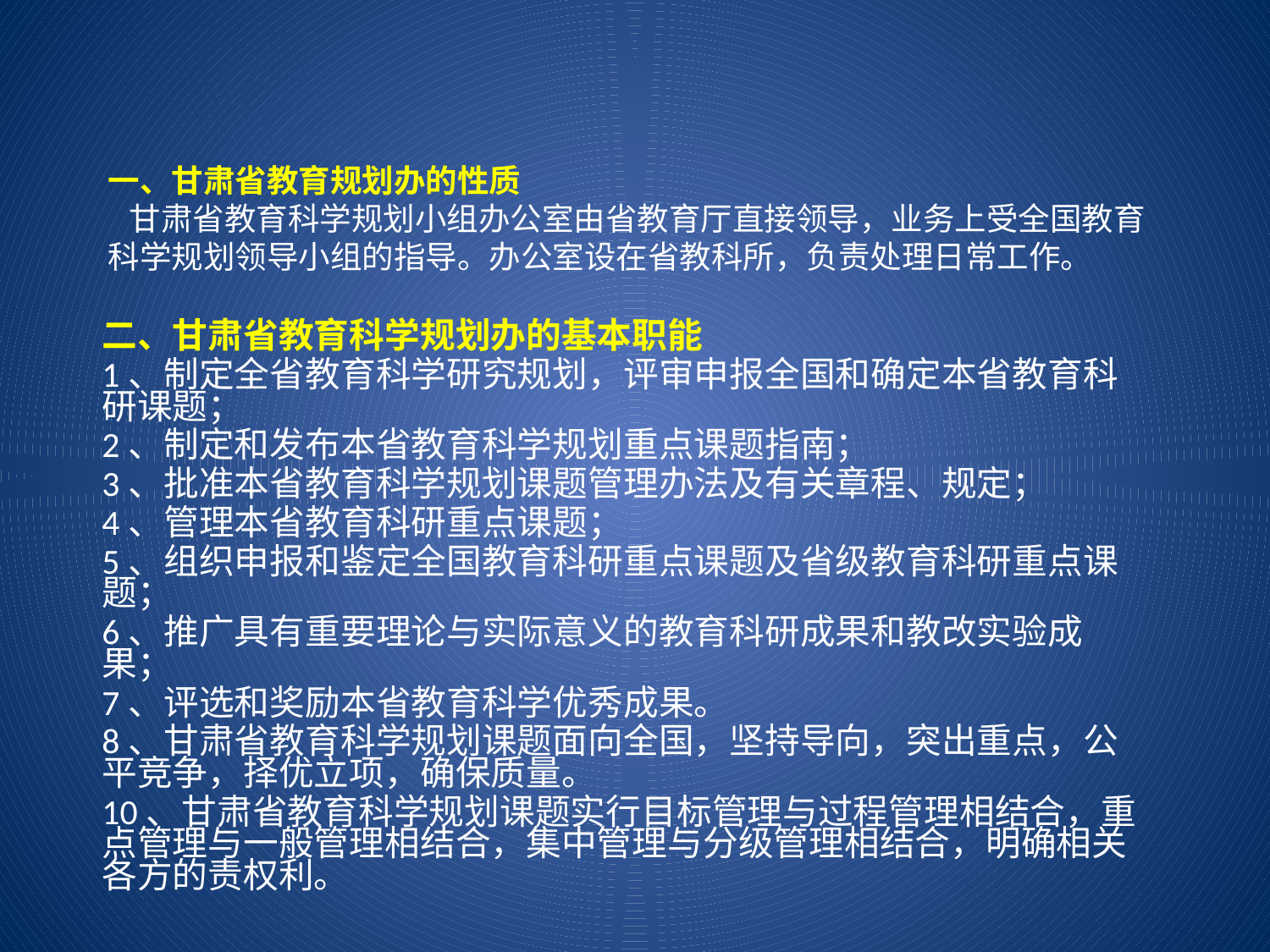

# 一、甘肃省教育规划办的性质 甘肃省教育科学规划小组办公室由省教育厅直接领导，业务上受全国教育科学规划领导小组的指导。办公室设在省教科所，负责处理日常工作。
二、甘肃省教育科学规划办的基本职能
1、制定全省教育科学研究规划，评审申报全国和确定本省教育科研课题；
2、制定和发布本省教育科学规划重点课题指南；
3、批准本省教育科学规划课题管理办法及有关章程、规定；
4、管理本省教育科研重点课题；
5、组织申报和鉴定全国教育科研重点课题及省级教育科研重点课题；
6、推广具有重要理论与实际意义的教育科研成果和教改实验成果；
7、评选和奖励本省教育科学优秀成果。
8、甘肃省教育科学规划课题面向全国，坚持导向，突出重点，公平竞争，择优立项，确保质量。
10、甘肃省教育科学规划课题实行目标管理与过程管理相结合，重点管理与一般管理相结合，集中管理与分级管理相结合，明确相关各方的责权利。